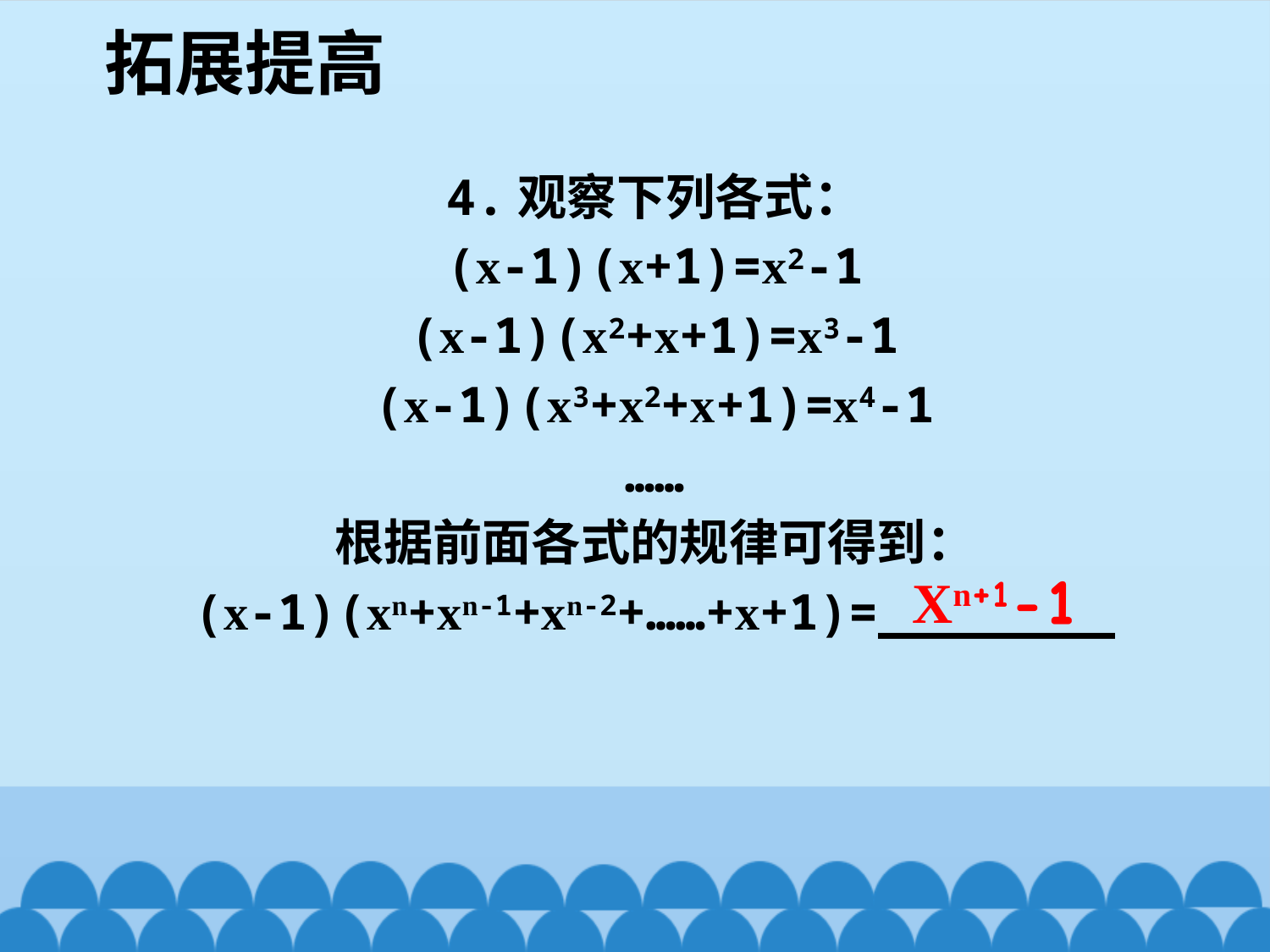

拓展提高
4.观察下列各式：
(x-1)(x+1)=x2-1
(x-1)(x2+x+1)=x3-1
(x-1)(x3+x2+x+1)=x4-1
……
根据前面各式的规律可得到：
(x-1)(xn+xn-1+xn-2+……+x+1)=________
Xn+1-1